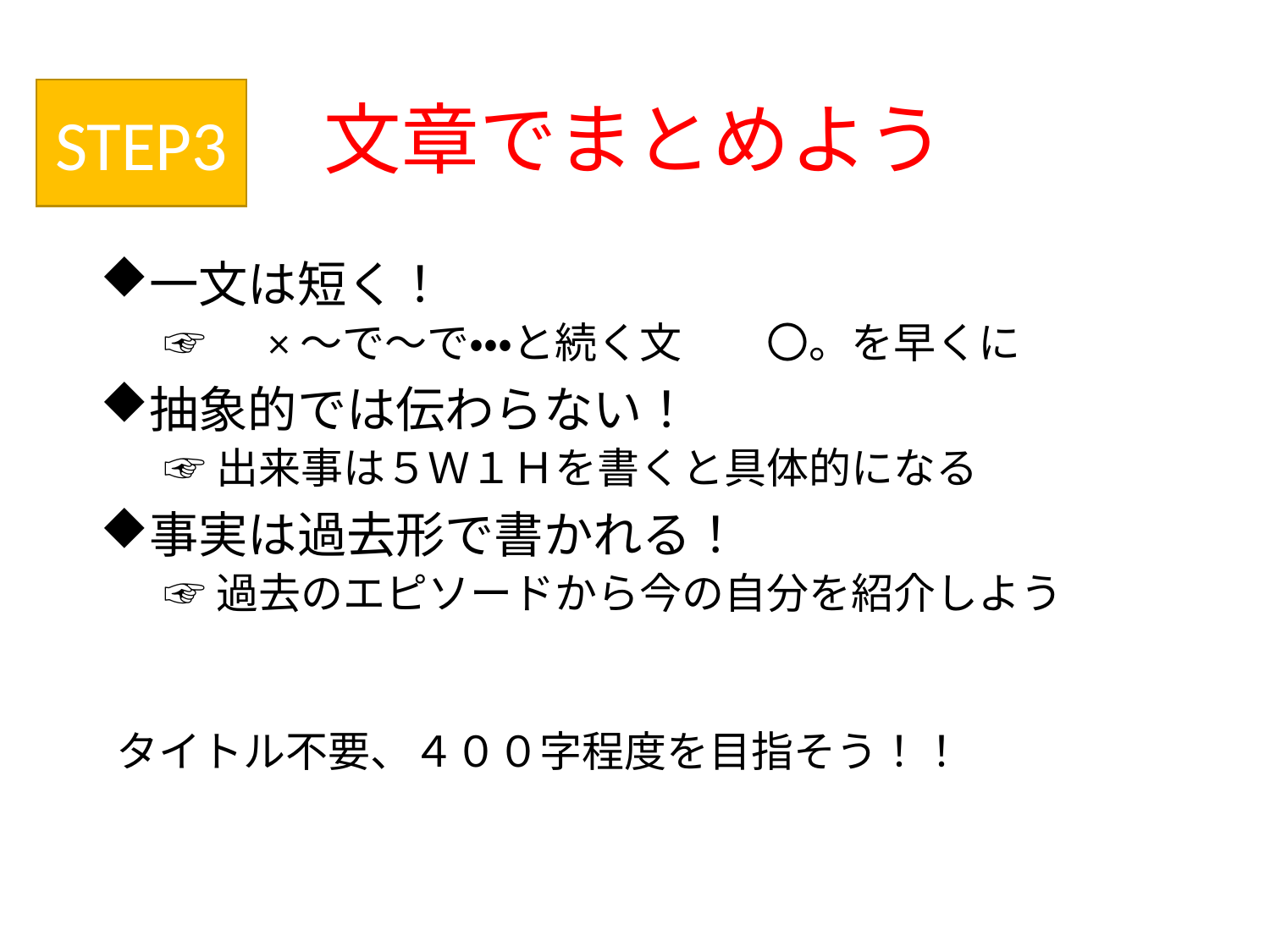

# 文章でまとめよう
STEP3
一文は短く！
☞　×～で～で・・・と続く文　　〇。を早くに
抽象的では伝わらない！
☞出来事は５Ｗ１Ｈを書くと具体的になる
事実は過去形で書かれる！
☞過去のエピソードから今の自分を紹介しよう

タイトル不要、４００字程度を目指そう！！